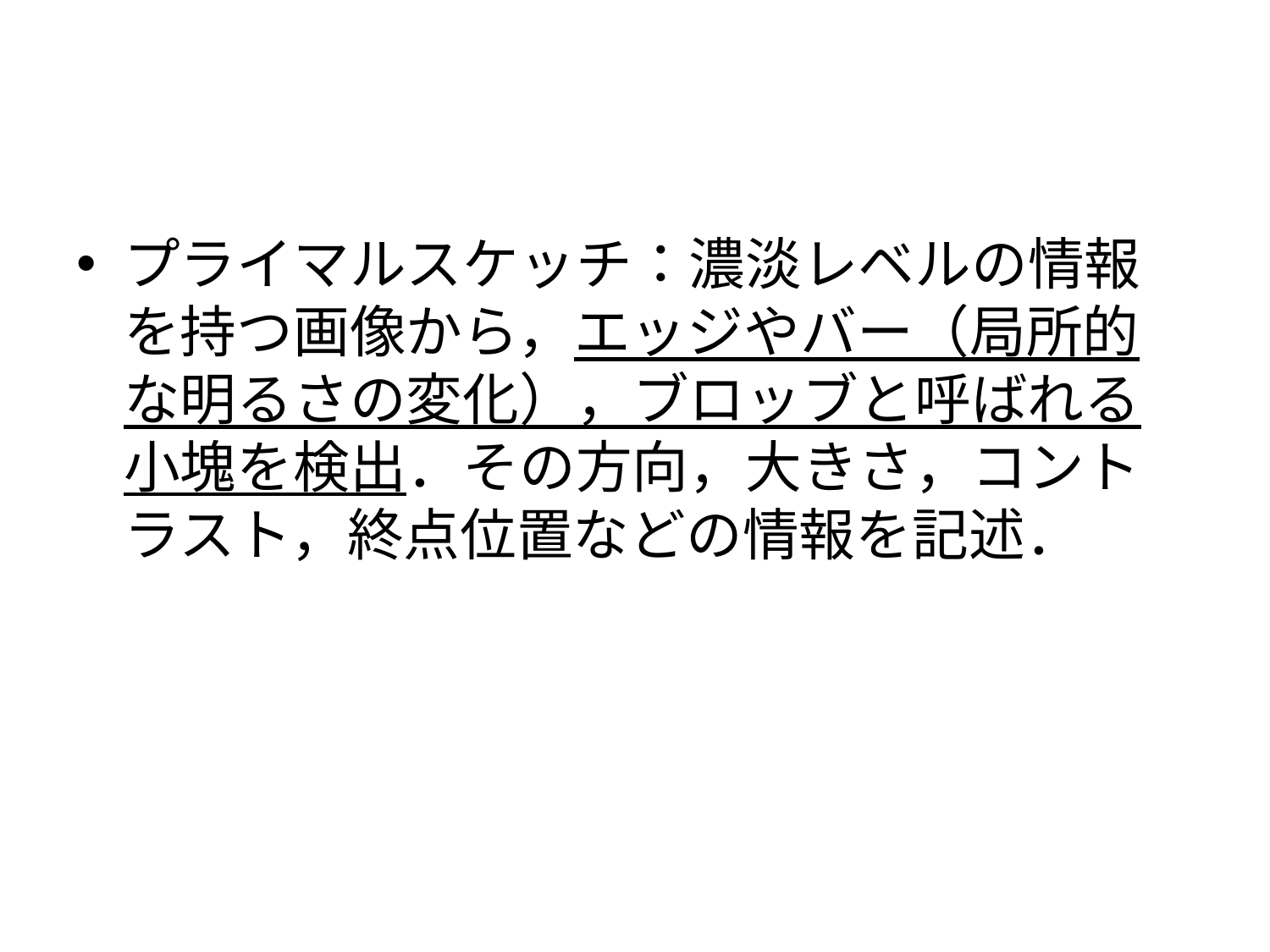

#
プライマルスケッチ：濃淡レベルの情報を持つ画像から，エッジやバー（局所的な明るさの変化），ブロッブと呼ばれる小塊を検出．その方向，大きさ，コントラスト，終点位置などの情報を記述．